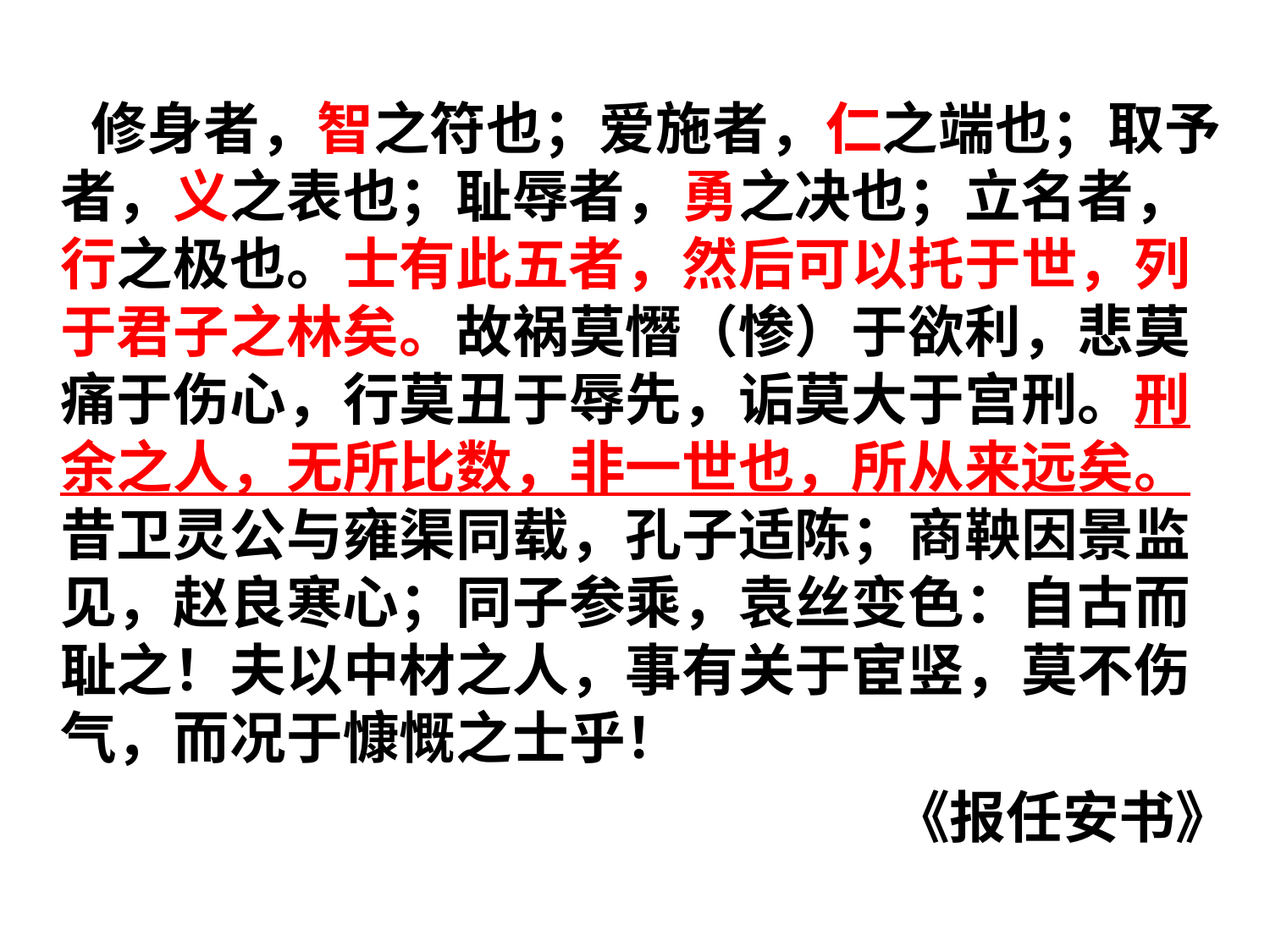

修身者，智之符也；爱施者，仁之端也；取予者，义之表也；耻辱者，勇之决也；立名者，行之极也。士有此五者，然后可以托于世，列于君子之林矣。故祸莫憯（惨）于欲利，悲莫痛于伤心，行莫丑于辱先，诟莫大于宫刑。刑余之人，无所比数，非一世也，所从来远矣。昔卫灵公与雍渠同载，孔子适陈；商鞅因景监见，赵良寒心；同子参乘，袁丝变色：自古而耻之！夫以中材之人，事有关于宦竖，莫不伤气，而况于慷慨之士乎！
                                           《报任安书》